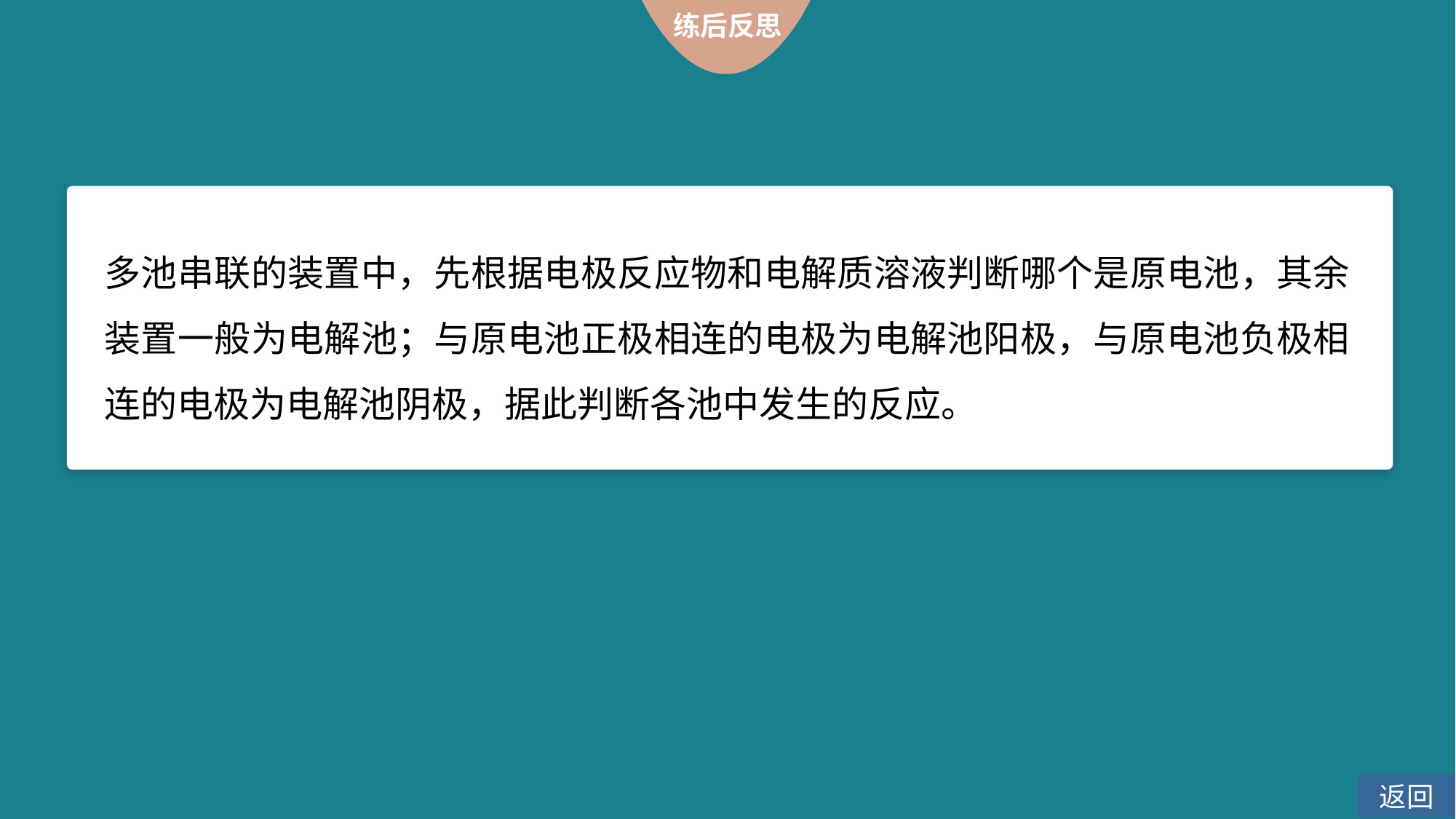

练后反思

多池串联的装置中，先根据电极反应物和电解质溶液判断哪个是原电池，其余装置一般为电解池；与原电池正极相连的电极为电解池阳极，与原电池负极相连的电极为电解池阴极，据此判断各池中发生的反应。
返回